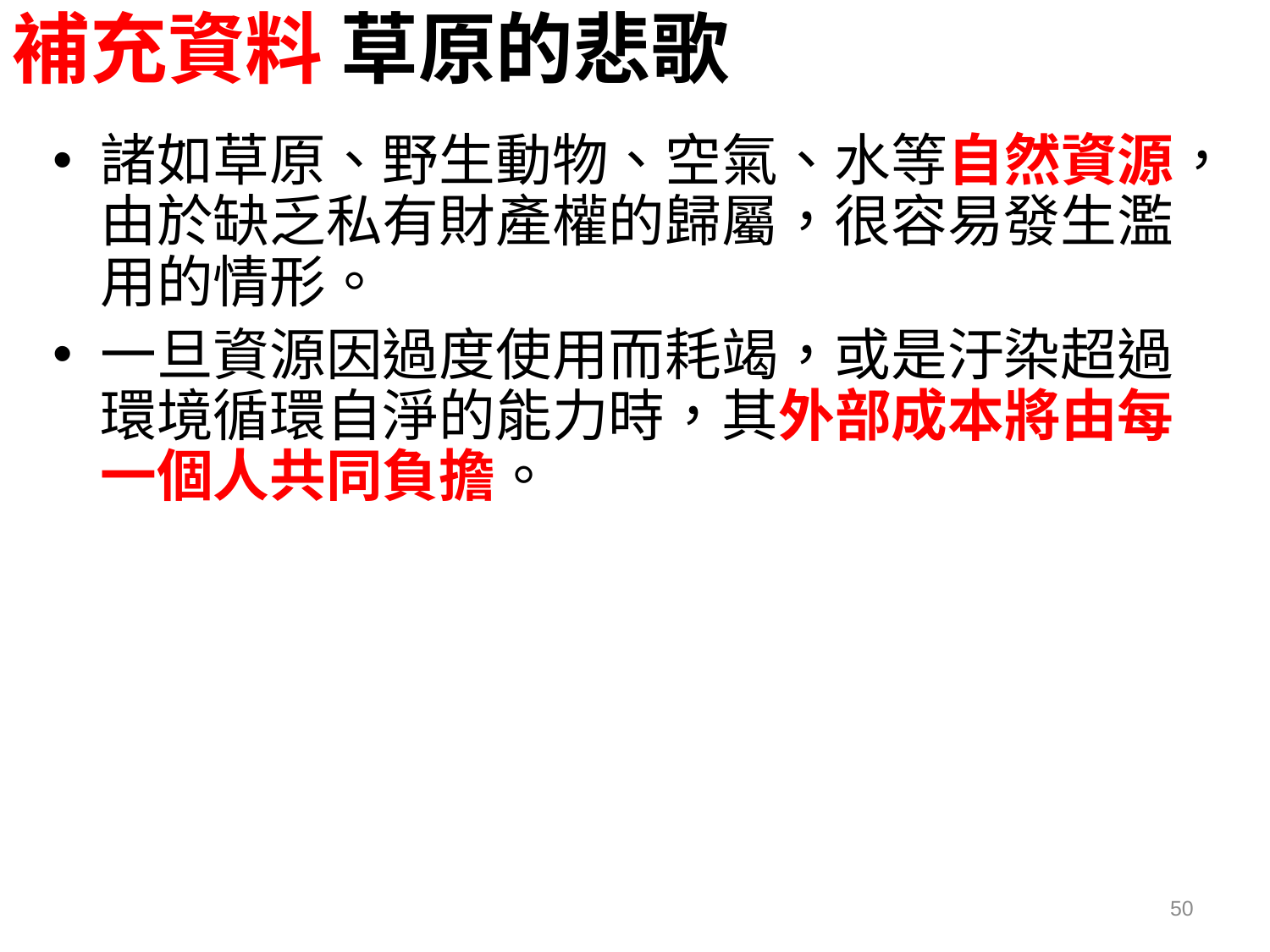

補充資料 草原的悲歌
諸如草原、野生動物、空氣、水等自然資源，由於缺乏私有財產權的歸屬，很容易發生濫用的情形。
一旦資源因過度使用而耗竭，或是汙染超過環境循環自淨的能力時，其外部成本將由每一個人共同負擔。
50